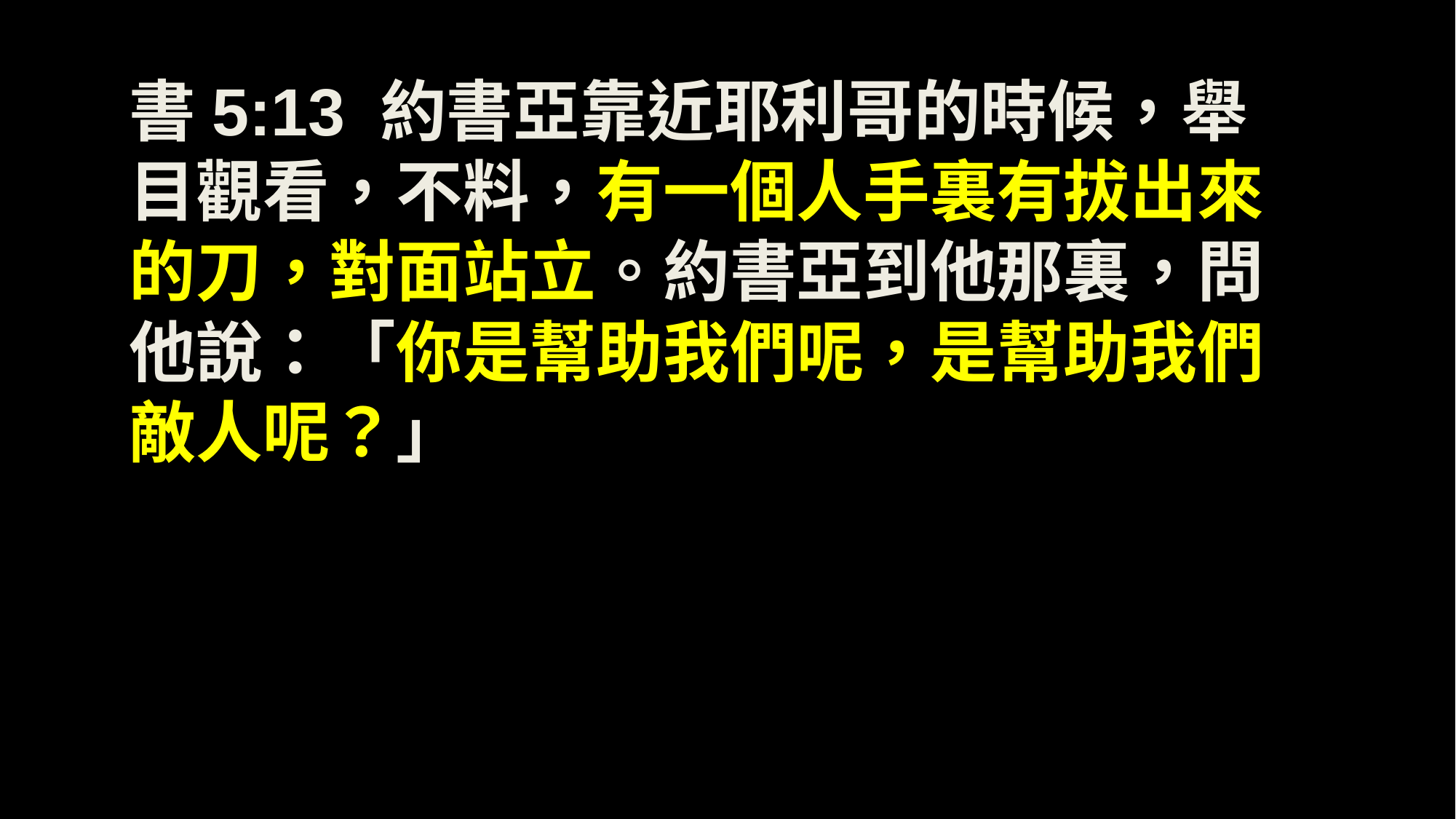

書5:13 約書亞靠近耶利哥的時候，舉目觀看，不料，有一個人手裏有拔出來的刀，對面站立。約書亞到他那裏，問他說：「你是幫助我們呢，是幫助我們敵人呢？」